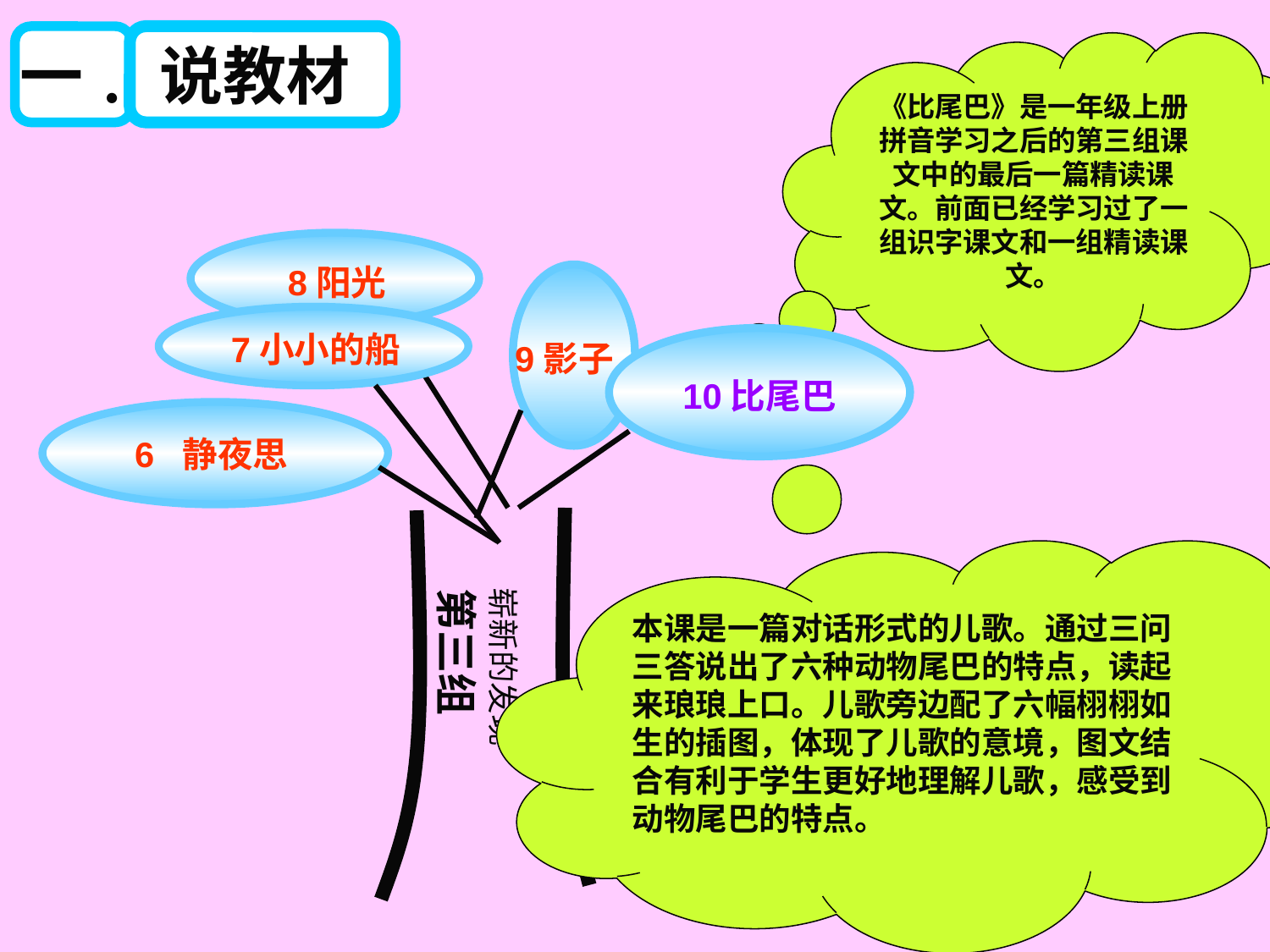

一.
说教材
《比尾巴》是一年级上册拼音学习之后的第三组课文中的最后一篇精读课文。前面已经学习过了一组识字课文和一组精读课文。

  8阳光

9影子

  7小小的船

  10比尾巴

6  静夜思

本课是一篇对话形式的儿歌。通过三问三答说出了六种动物尾巴的特点，读起来琅琅上口。儿歌旁边配了六幅栩栩如生的插图，体现了儿歌的意境，图文结合有利于学生更好地理解儿歌，感受到动物尾巴的特点。
崭新的发现
第三组